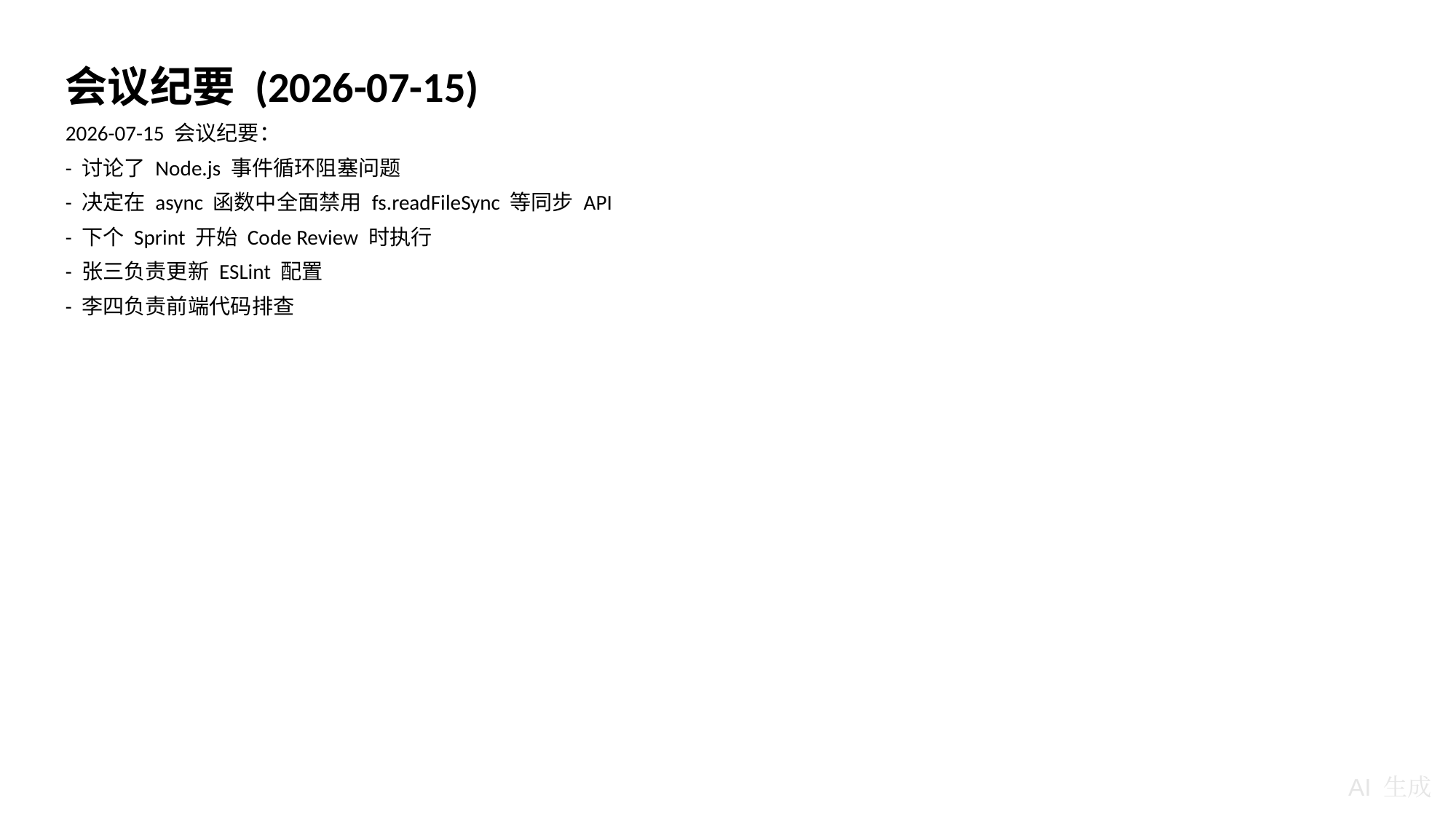

会议纪要 (2026-07-15)
2026-07-15 会议纪要：
- 讨论了 Node.js 事件循环阻塞问题
- 决定在 async 函数中全面禁用 fs.readFileSync 等同步 API
- 下个 Sprint 开始 Code Review 时执行
- 张三负责更新 ESLint 配置
- 李四负责前端代码排查
AI 生成